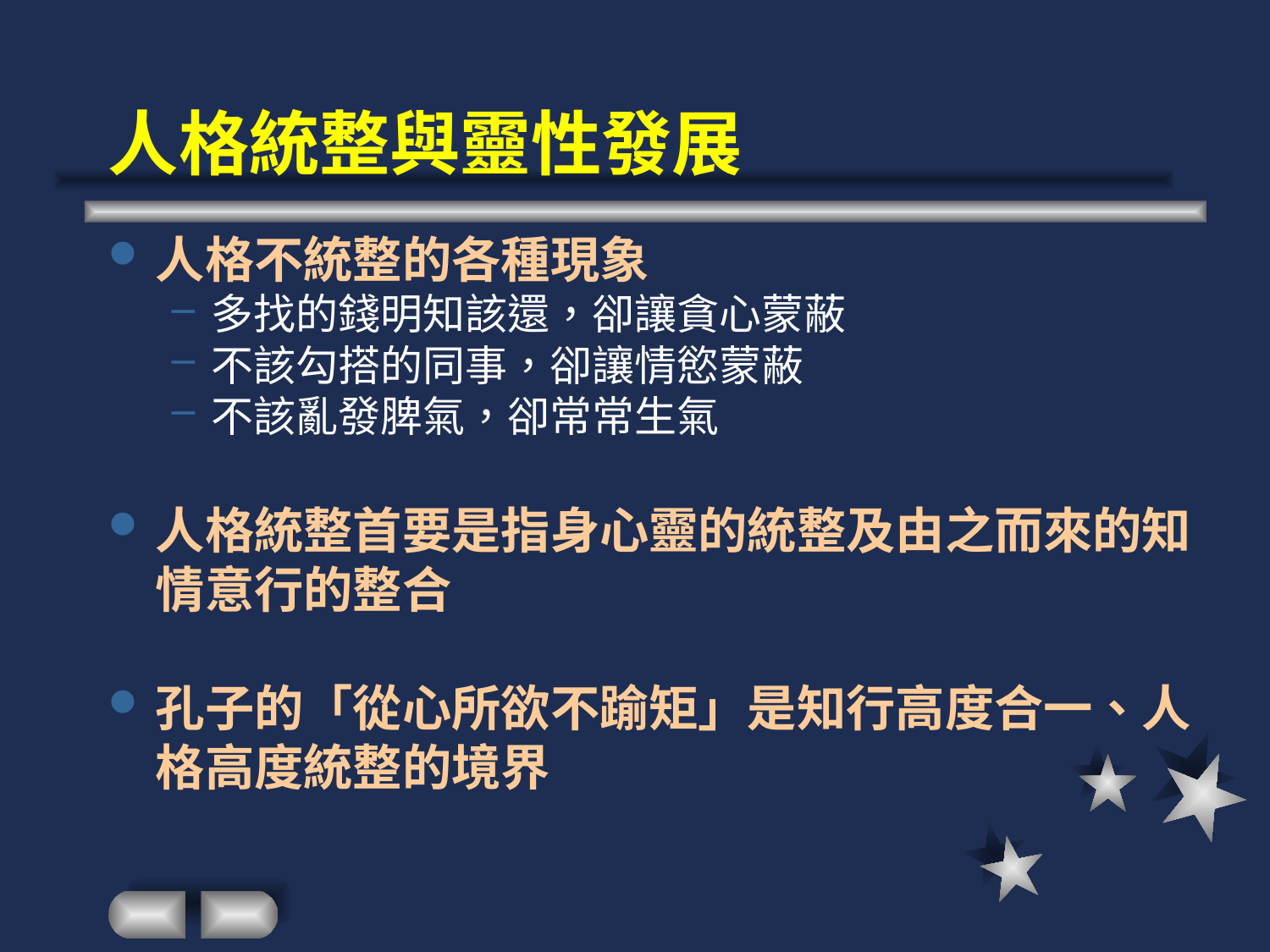

# 人格統整與靈性發展
人格不統整的各種現象
多找的錢明知該還，卻讓貪心蒙蔽
不該勾搭的同事，卻讓情慾蒙蔽
不該亂發脾氣，卻常常生氣

人格統整首要是指身心靈的統整及由之而來的知情意行的整合

孔子的「從心所欲不踰矩」是知行高度合一、人格高度統整的境界